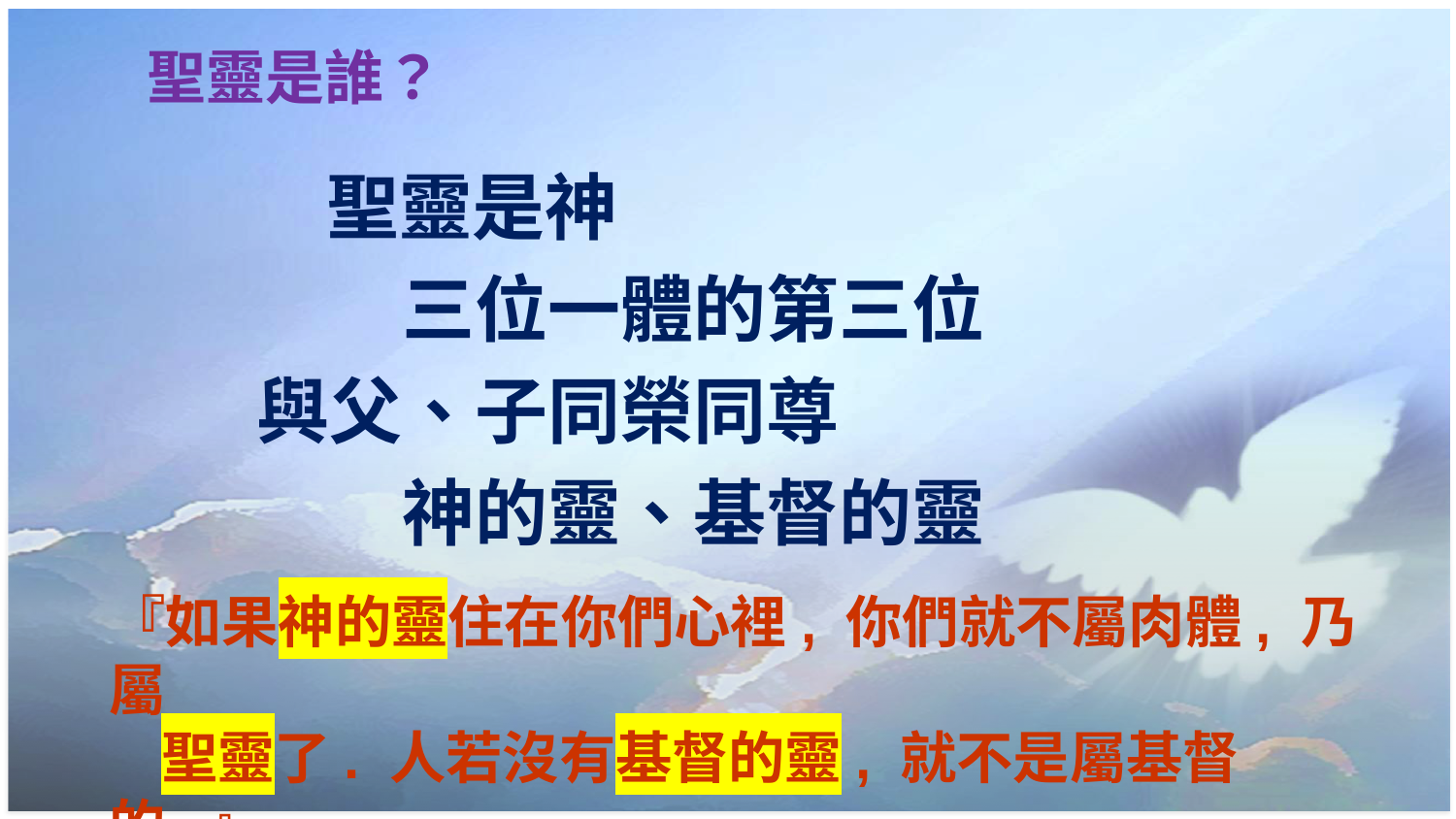

# 聖靈是誰？
            聖靈是神
    		三位一體的第三位
        	與父、子同榮同尊
		神的靈、基督的靈

『如果神的靈住在你們心裡, 你們就不屬肉體, 乃屬
   聖靈了. 人若沒有基督的靈, 就不是屬基督的.』
                                                                             (羅 8:9)